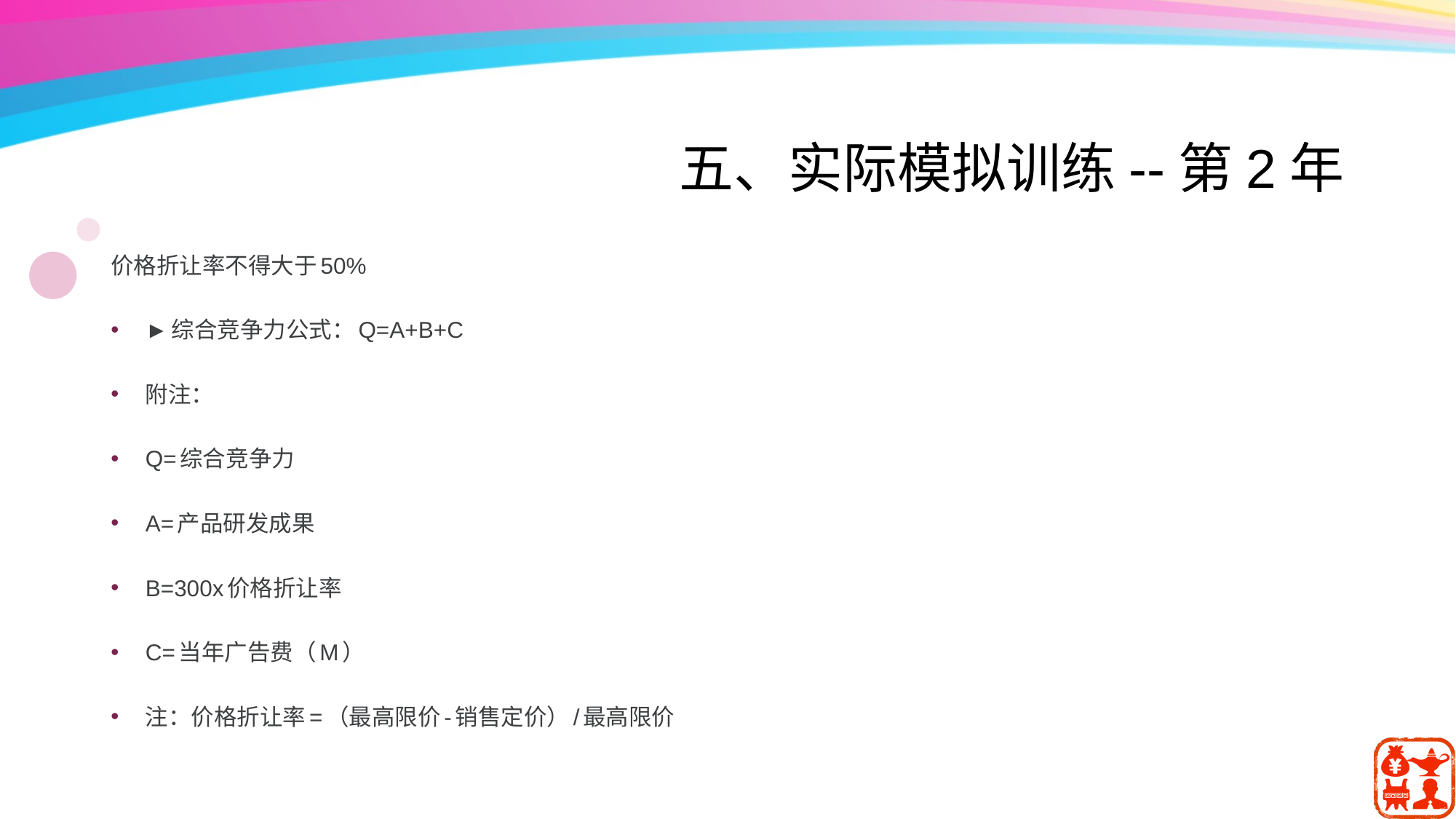

# 五、实际模拟训练--第2年

价格折让率不得大于50%
►综合竞争力公式：Q=A+B+C
附注：
Q=综合竞争力
A=产品研发成果
B=300x价格折让率
C=当年广告费（M）
注：价格折让率=（最高限价-销售定价）/最高限价